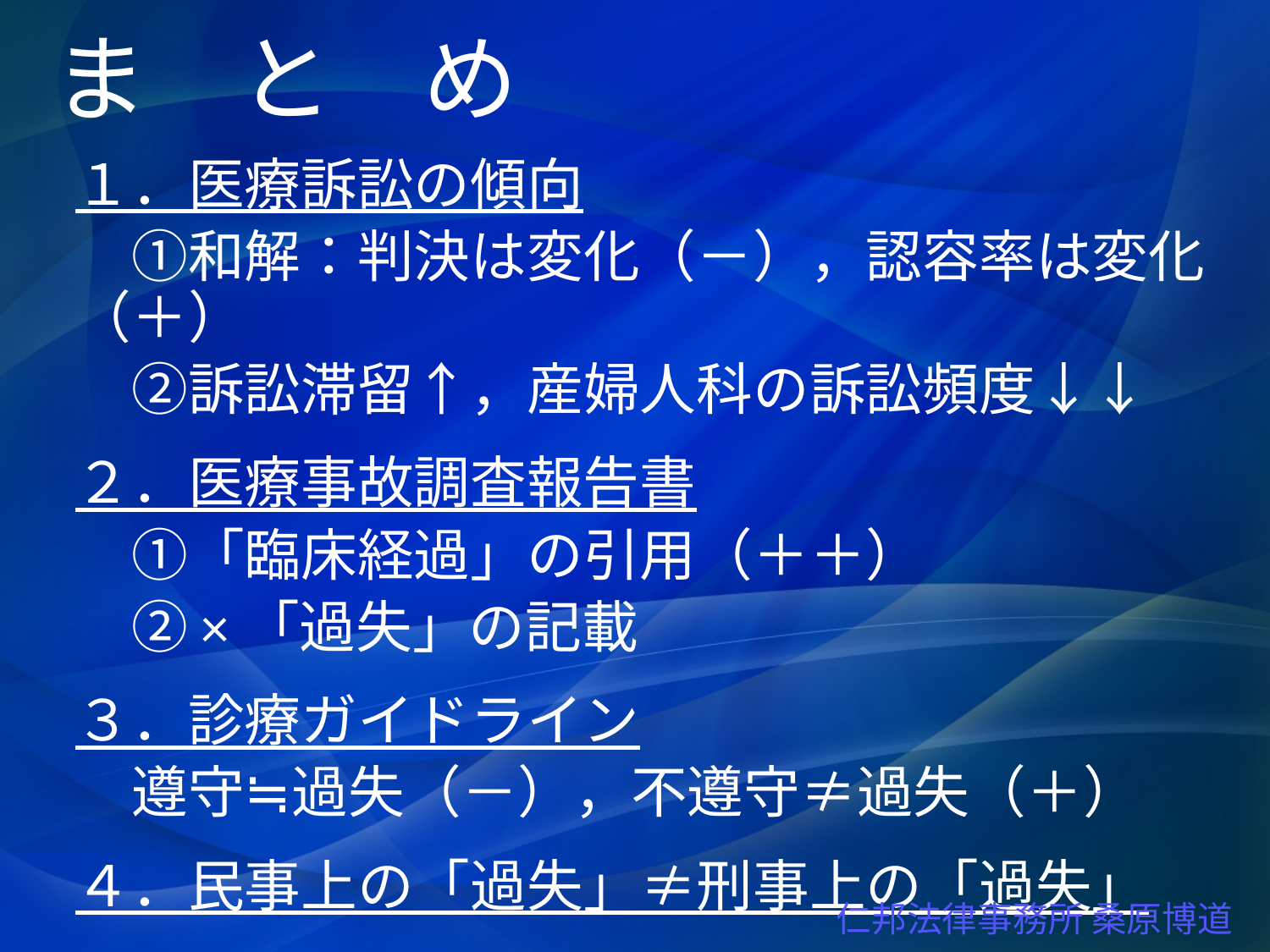

# ま　と　め
１．医療訴訟の傾向
　①和解：判決は変化（－），認容率は変化（＋）
　②訴訟滞留↑，産婦人科の訴訟頻度↓↓
２．医療事故調査報告書
　①「臨床経過」の引用（＋＋）
　②×「過失」の記載
３．診療ガイドライン
　遵守≒過失（－），不遵守≠過失（＋）
４．民事上の「過失」≠刑事上の「過失」
 仁邦法律事務所 桑原博道